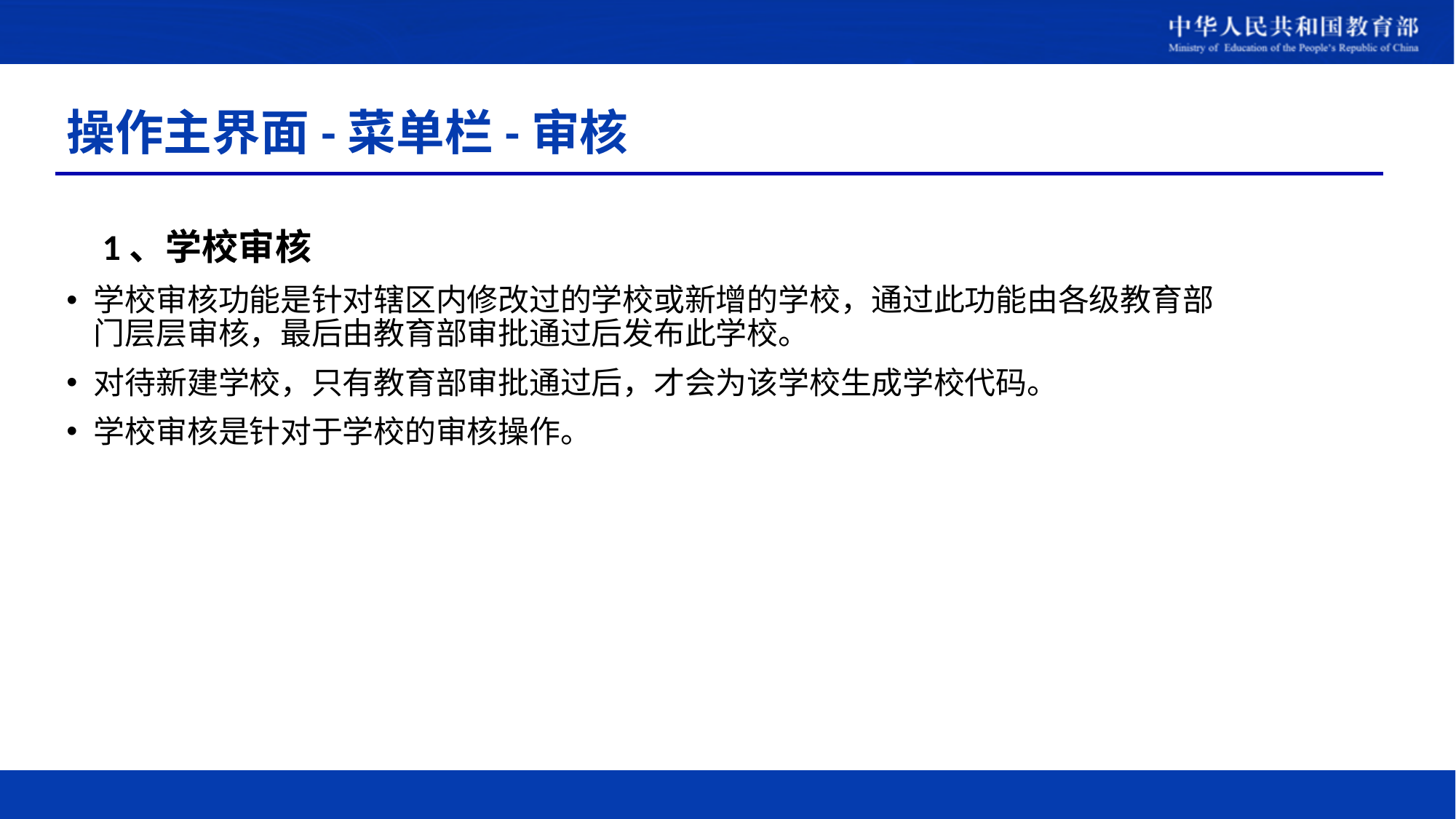

# 操作主界面-菜单栏-审核
    1、学校审核
学校审核功能是针对辖区内修改过的学校或新增的学校，通过此功能由各级教育部门层层审核，最后由教育部审批通过后发布此学校。
对待新建学校，只有教育部审批通过后，才会为该学校生成学校代码。
学校审核是针对于学校的审核操作。
69